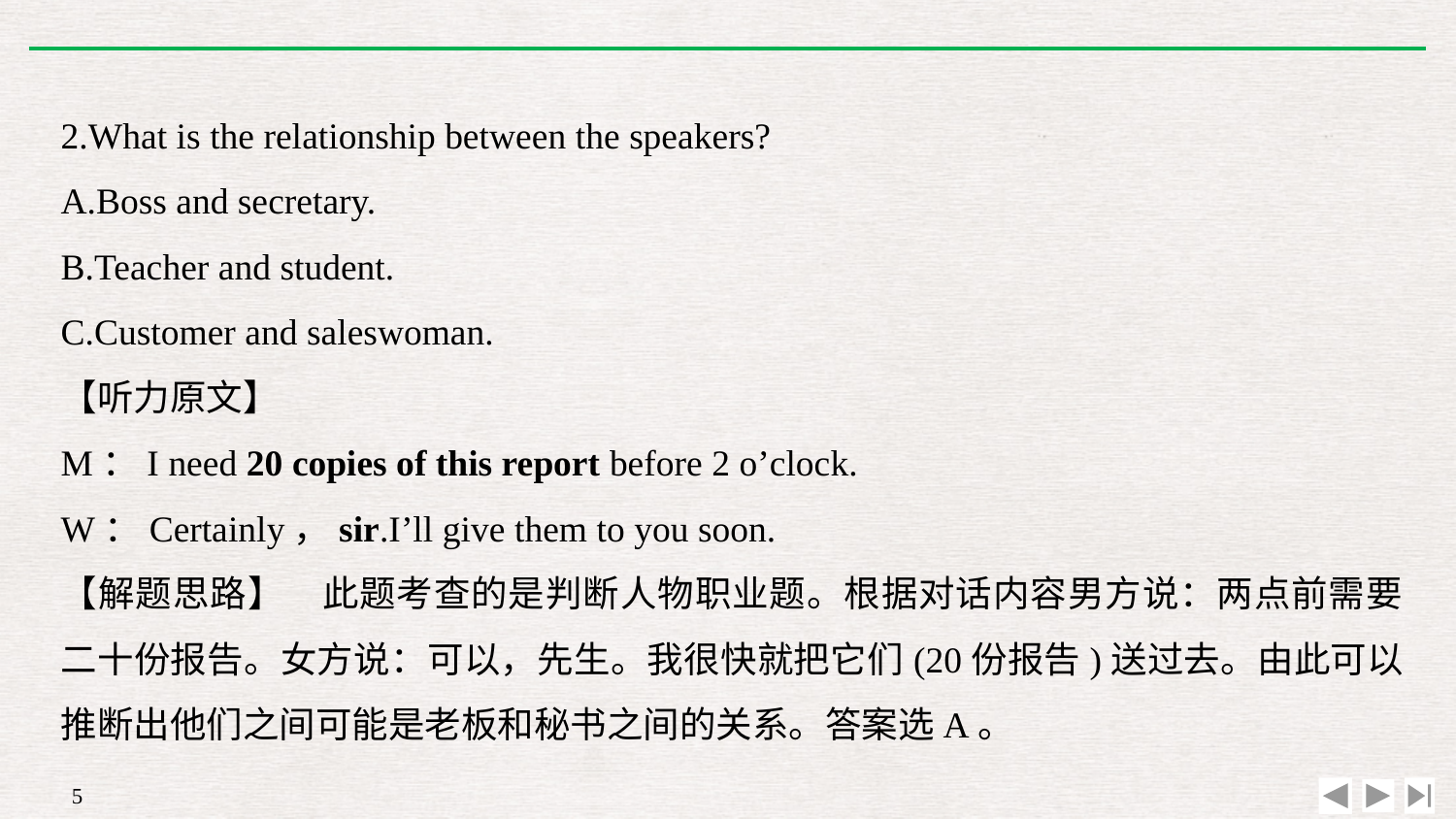

2.What is the relationship between the speakers?
A.Boss and secretary.
B.Teacher and student.
C.Customer and saleswoman.
【听力原文】
M：I need 20 copies of this report before 2 o’clock.
W：Certainly，sir.I’ll give them to you soon.
【解题思路】　此题考查的是判断人物职业题。根据对话内容男方说：两点前需要二十份报告。女方说：可以，先生。我很快就把它们(20份报告)送过去。由此可以推断出他们之间可能是老板和秘书之间的关系。答案选A。